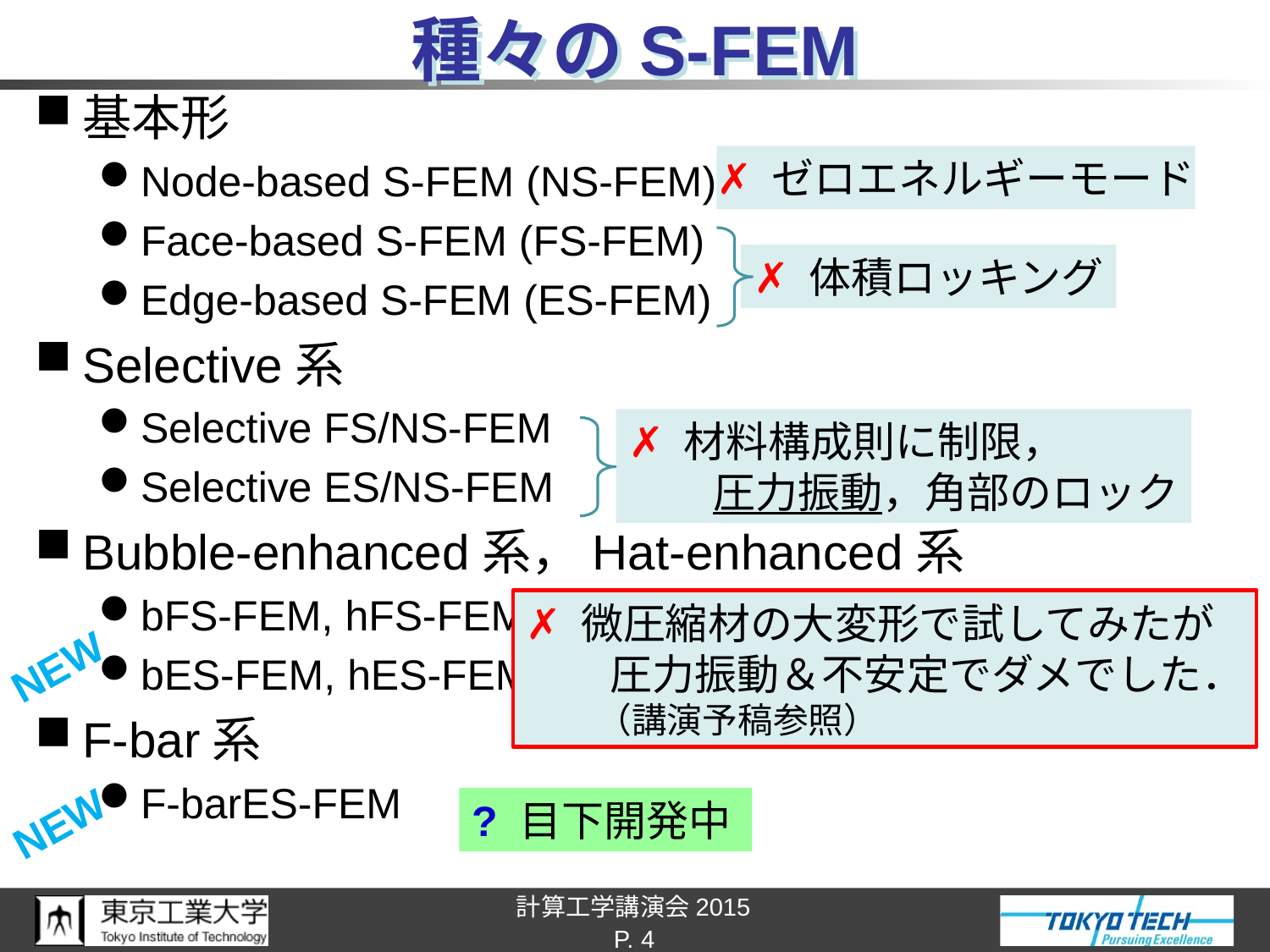

# 種々のS-FEM
基本形
Node-based S-FEM (NS-FEM)
Face-based S-FEM (FS-FEM)
Edge-based S-FEM (ES-FEM)
Selective系
Selective FS/NS-FEM
Selective ES/NS-FEM
Bubble-enhanced系，Hat-enhanced系
bFS-FEM, hFS-FEM
bES-FEM, hES-FEM
F-bar系
F-barES-FEM
✗ ゼロエネルギーモード

✗ 体積ロッキング
✗ 材料構成則に制限，
　　圧力振動，角部のロック

✗ 微圧縮材の大変形で試してみたが
　　圧力振動＆不安定でダメでした．
　　（講演予稿参照）
? 昨年，二次元微小変形で
　高精度との報告あり．
NEW
? 目下開発中
NEW
P. 4